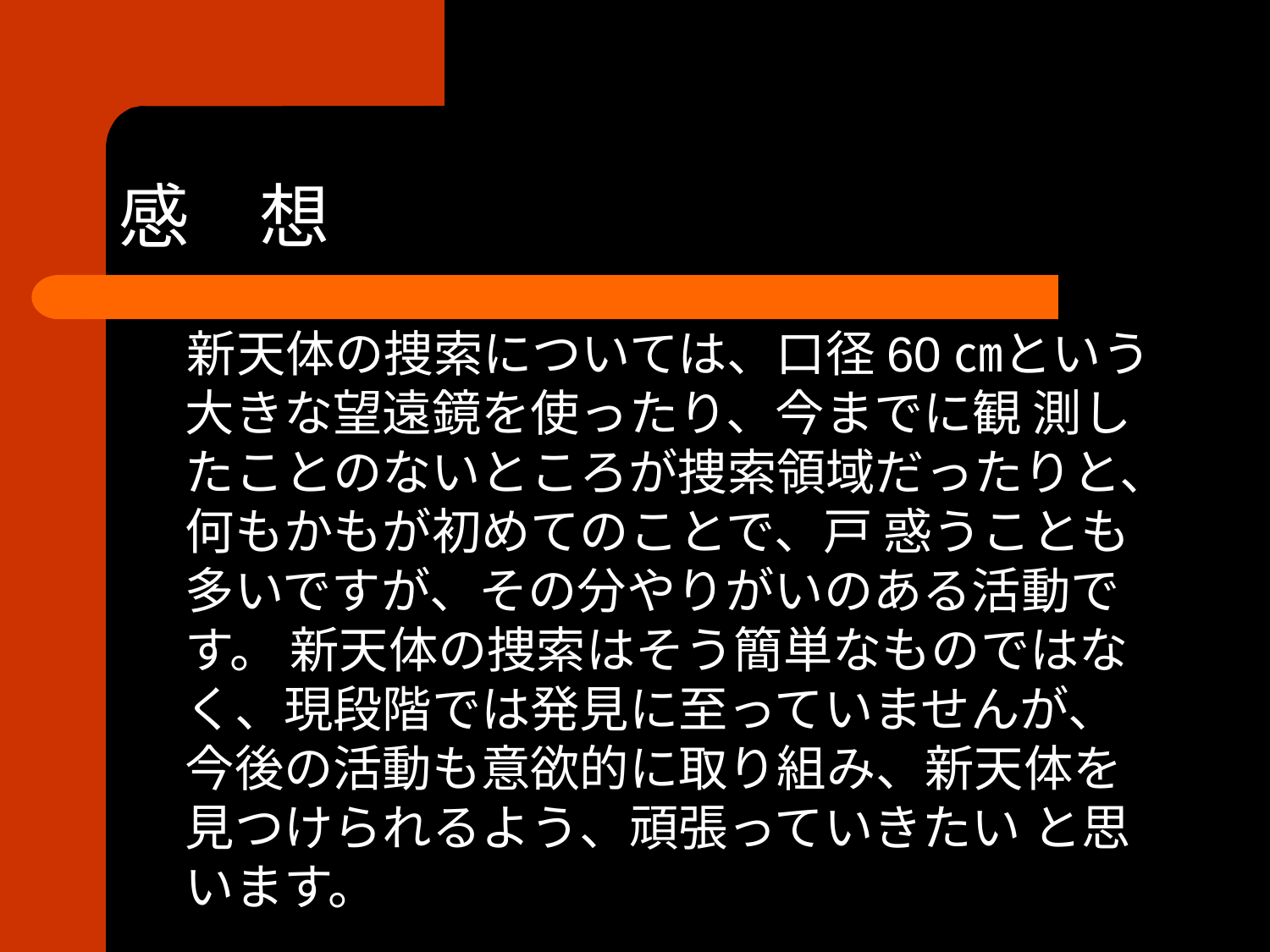

# 感　想
　新天体の捜索については、口径60㎝という大きな望遠鏡を使ったり、今までに観 測したことのないところが捜索領域だったりと、何もかもが初めてのことで、戸 惑うことも多いですが、その分やりがいのある活動です。 新天体の捜索はそう簡単なものではなく、現段階では発見に至っていませんが、 今後の活動も意欲的に取り組み、新天体を見つけられるよう、頑張っていきたい と思います。